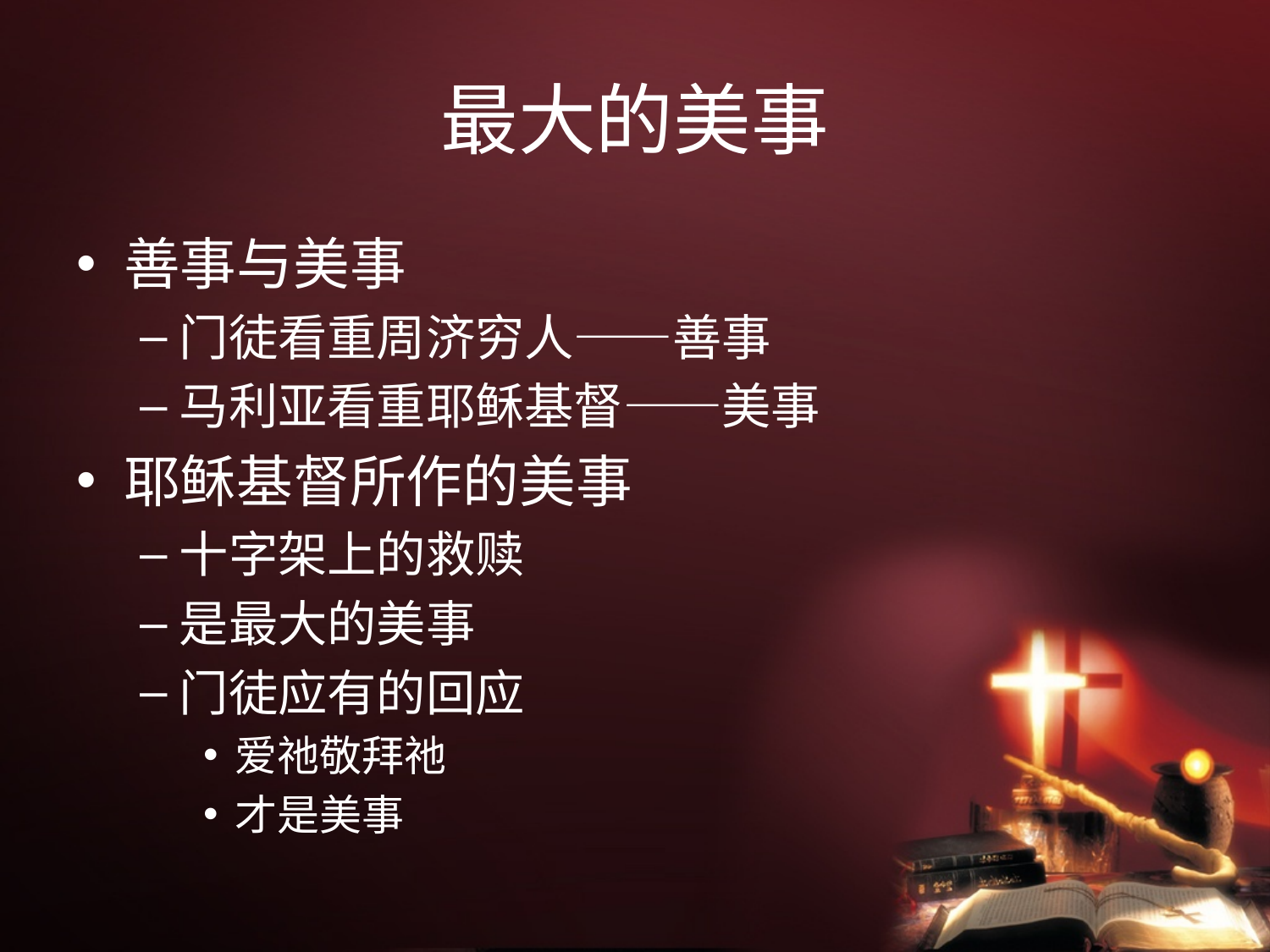

# 最大的美事
善事与美事
门徒看重周济穷人——善事
马利亚看重耶稣基督——美事
耶稣基督所作的美事
十字架上的救赎
是最大的美事
门徒应有的回应
爱祂敬拜祂
才是美事